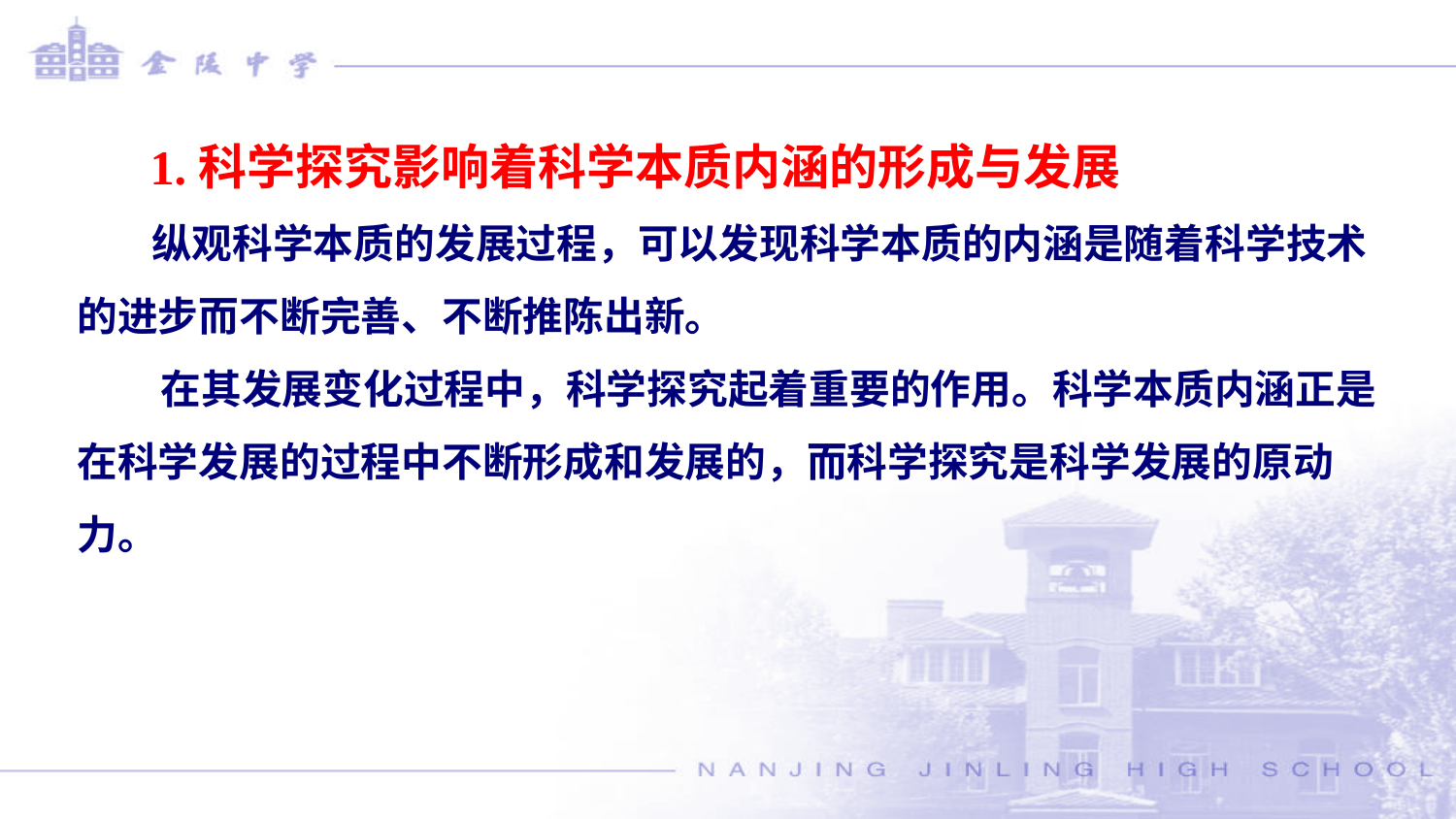

1.科学探究影响着科学本质内涵的形成与发展
       纵观科学本质的发展过程，可以发现科学本质的内涵是随着科学技术的进步而不断完善、不断推陈出新。
        在其发展变化过程中，科学探究起着重要的作用。科学本质内涵正是在科学发展的过程中不断形成和发展的，而科学探究是科学发展的原动力。